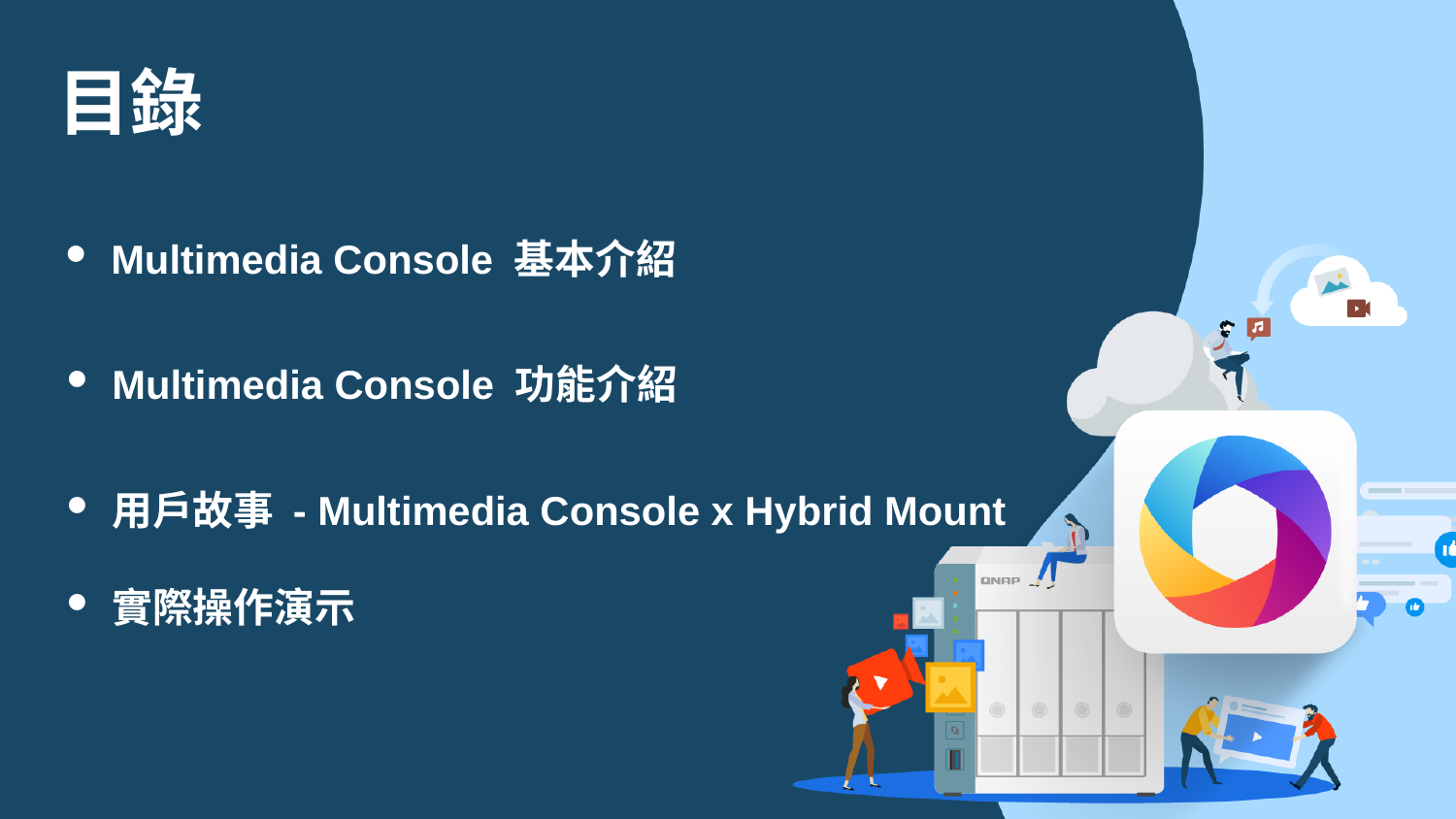

目錄
Multimedia Console 基本介紹

Multimedia Console 功能介紹

用戶故事 - Multimedia Console x Hybrid Mount

實際操作演示